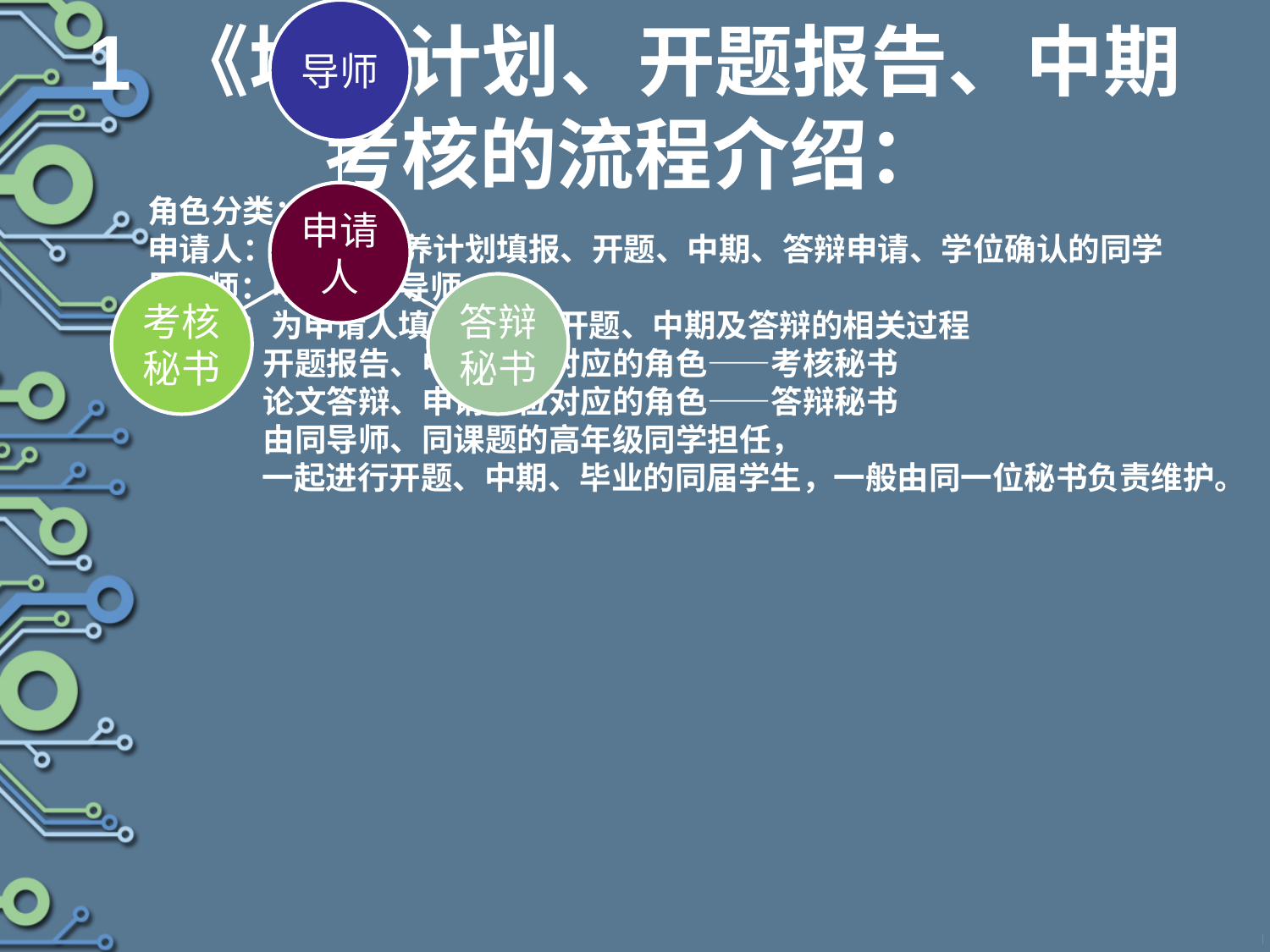

# 1 《培养计划、开题报告、中期考核的流程介绍：
角色分类：
申请人：要进行培养计划填报、开题、中期、答辩申请、学位确认的同学
导    师：申请人的导师
秘    书：为申请人填写、维护开题、中期及答辩的相关过程
               开题报告、中期考核对应的角色——考核秘书
               论文答辩、申请学位对应的角色——答辩秘书
               由同导师、同课题的高年级同学担任，
                一起进行开题、中期、毕业的同届学生，一般由同一位秘书负责维护。
申请人

导师

答辩秘书

考核秘书